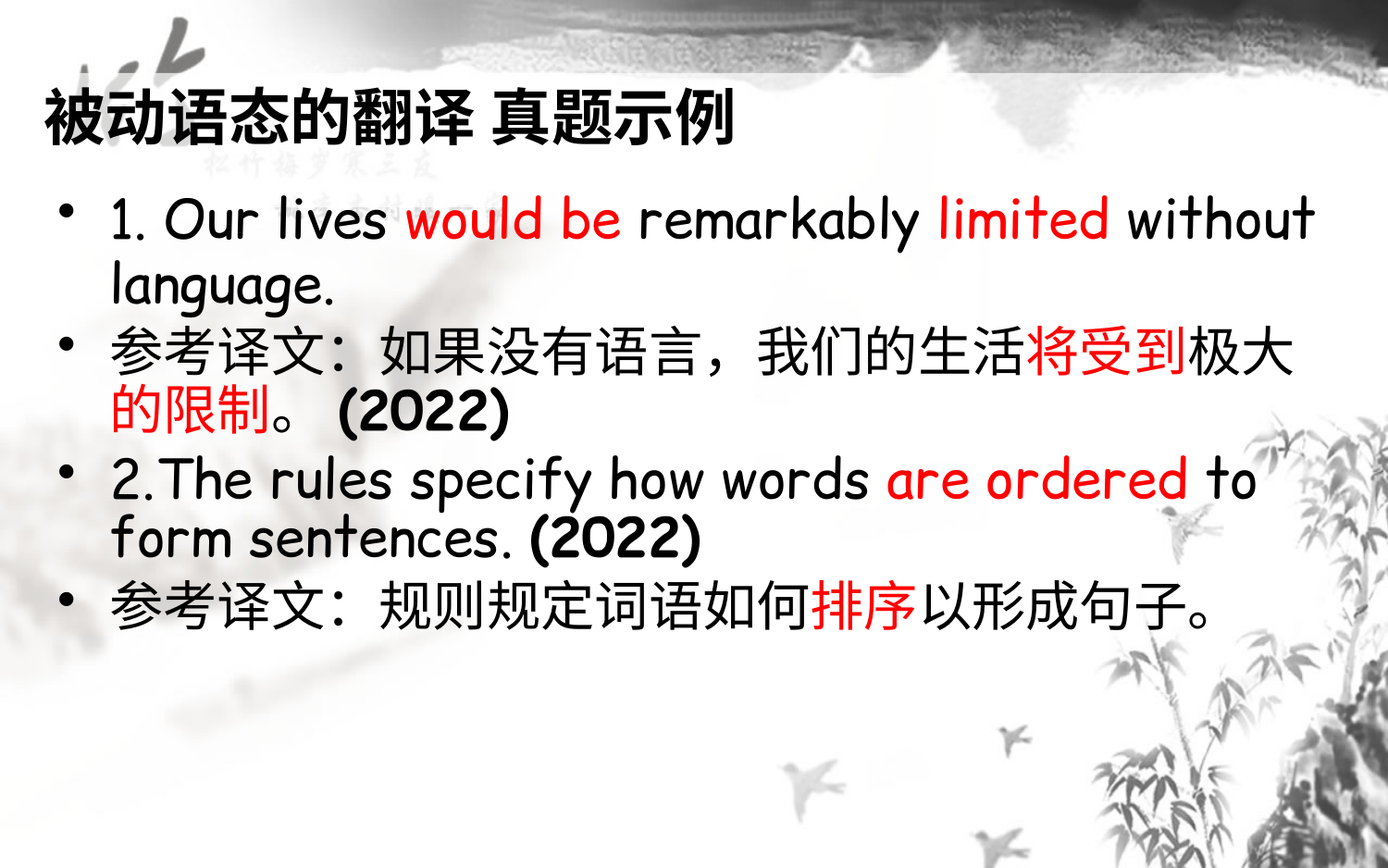

被动语态的翻译 真题示例
1. Our lives would be remarkably limited without language.
参考译文：如果没有语言，我们的生活将受到极大的限制。(2022)
2.The rules specify how words are ordered to form sentences. (2022)
参考译文：规则规定词语如何排序以形成句子。